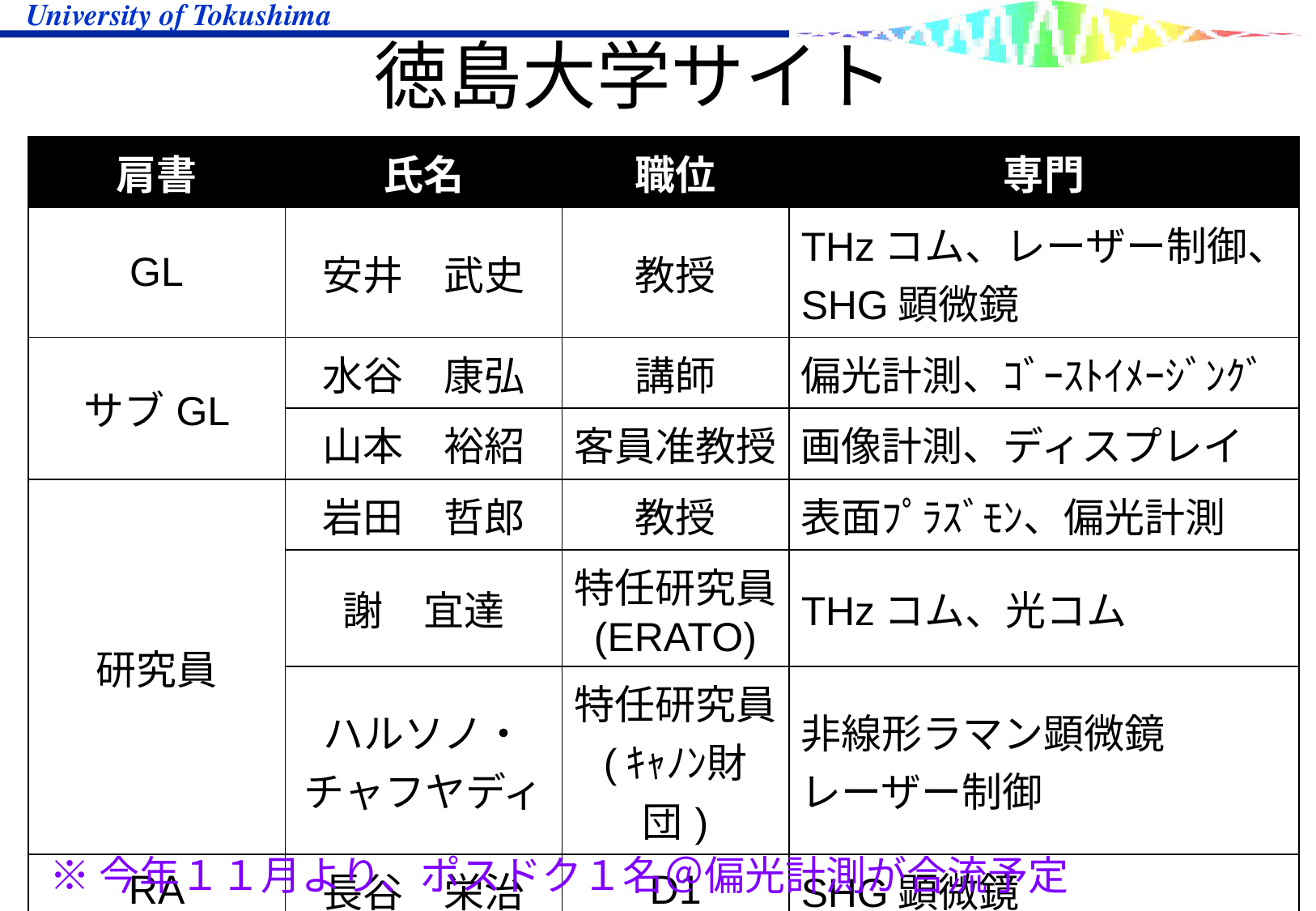

# 徳島大学サイト
| 肩書 | 氏名 | 職位 | 専門 |
| --- | --- | --- | --- |
| GL | 安井　武史 | 教授 | THzコム、レーザー制御、 SHG顕微鏡 |
| サブGL | 水谷　康弘 | 講師 | 偏光計測、ｺﾞｰｽﾄｲﾒｰｼﾞﾝｸﾞ |
|  | 山本　裕紹 | 客員准教授 | 画像計測、ディスプレイ |
| 研究員 | 岩田　哲郎 | 教授 | 表面ﾌﾟﾗｽﾞﾓﾝ、偏光計測 |
|  | 謝　宜達 | 特任研究員(ERATO) | THzコム、光コム |
|  | ハルソノ・チャフヤディ | 特任研究員 (ｷｬﾉﾝ財団) | 非線形ラマン顕微鏡 レーザー制御 |
| RA | 長谷　栄治 | D1 | SHG顕微鏡 |
| 研究推進員 | 隅野　由美 | 技術補佐員 | 英語 |
※今年１１月より、ポスドク１名＠偏光計測が合流予定